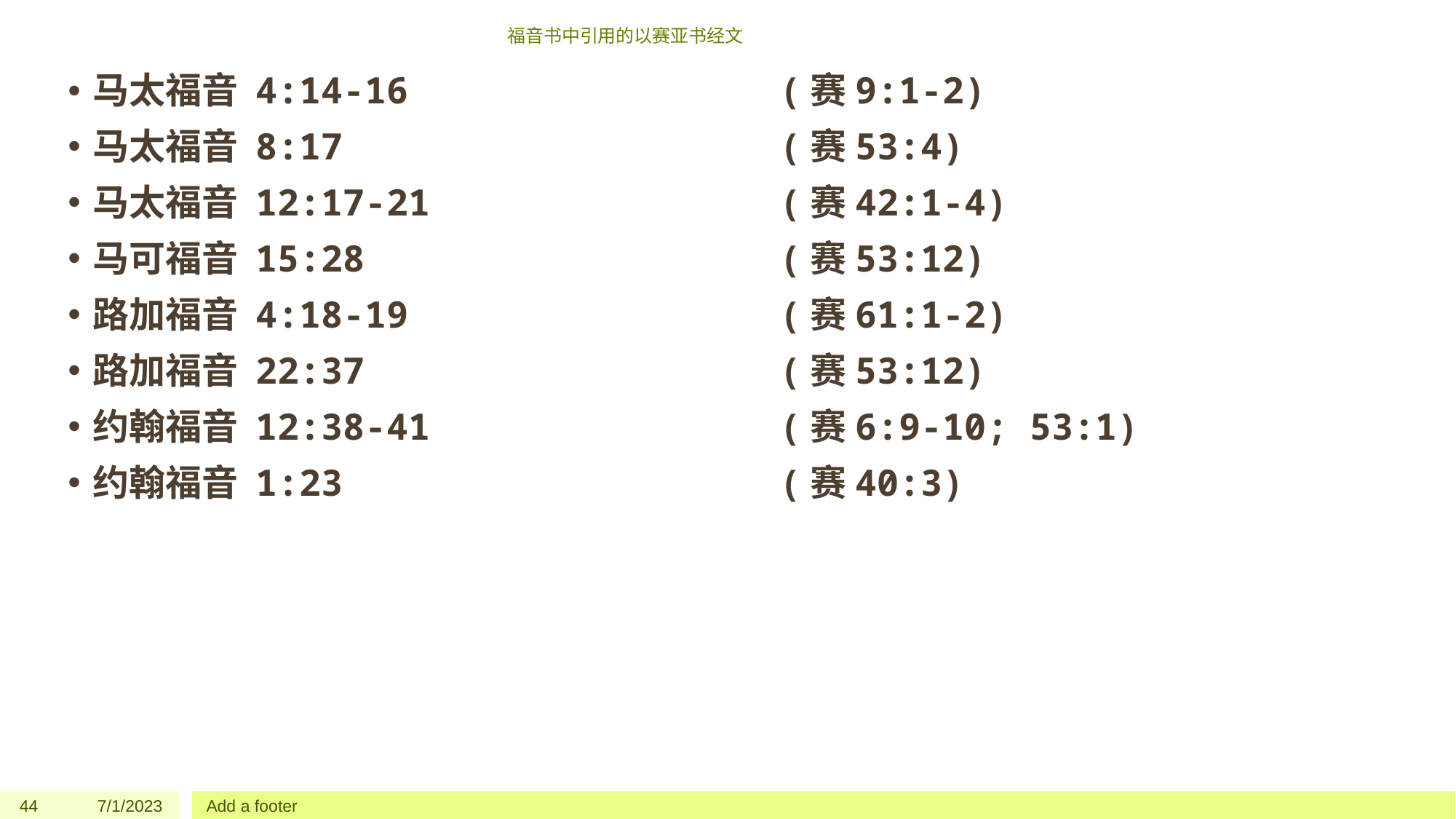

# 福音书中引用的以赛亚书经文
马太福音 4:14-16                 (赛9:1-2)
马太福音 8:17                    (赛53:4)
马太福音 12:17-21                (赛42:1-4)
马可福音 15:28                   (赛53:12)
路加福音 4:18-19                 (赛61:1-2)
路加福音 22:37                   (赛53:12)
约翰福音 12:38-41                (赛6:9-10; 53:1)
约翰福音 1:23                    (赛40:3)

44
7/1/2023
Add a footer